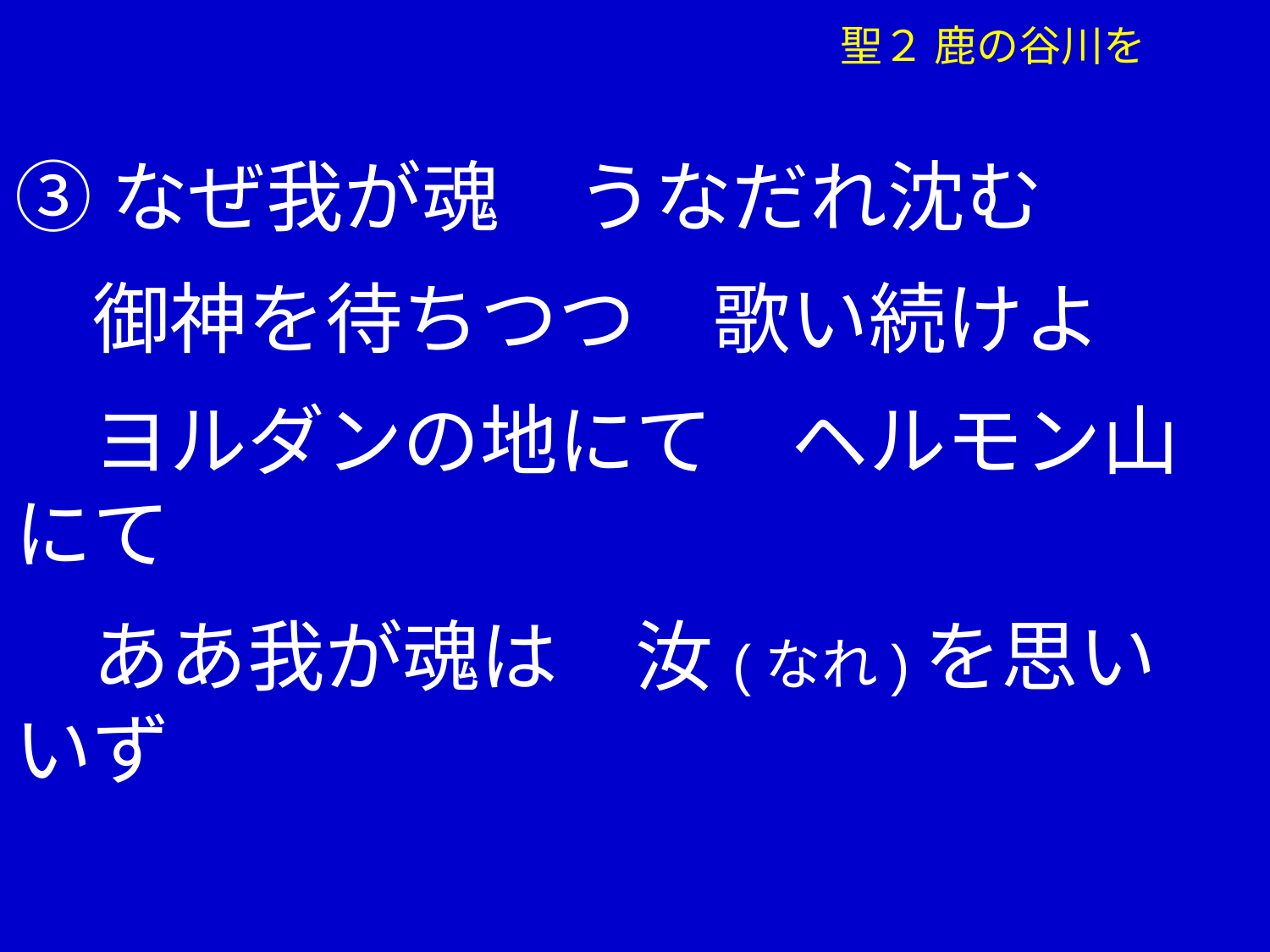

聖２ 鹿の谷川を
③なぜ我が魂　うなだれ沈む
　御神を待ちつつ　歌い続けよ
　ヨルダンの地にて　ヘルモン山にて
　ああ我が魂は　汝(なれ)を思いいず